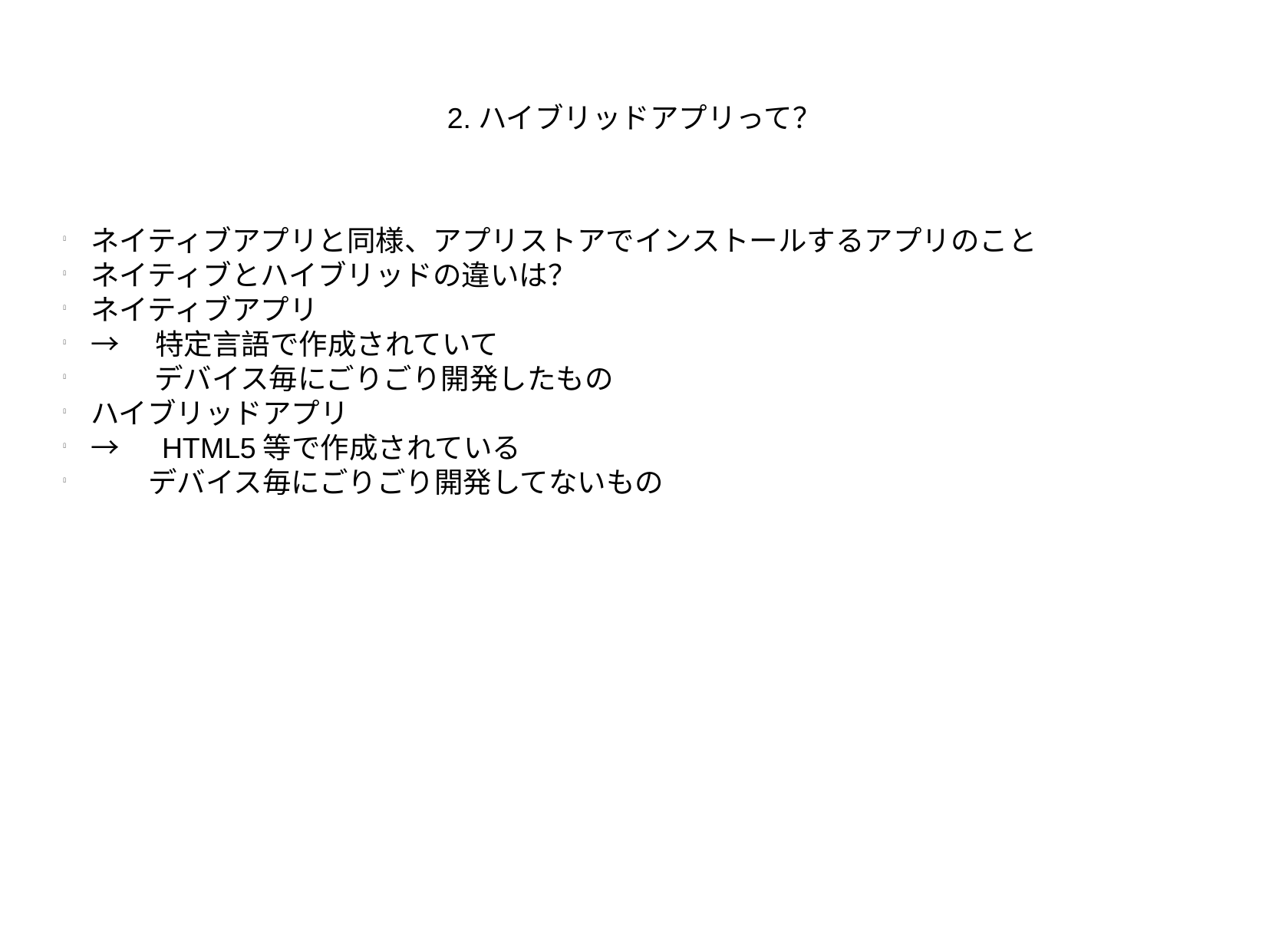

2.ハイブリッドアプリって？
ネイティブアプリと同様、アプリストアでインストールするアプリのこと
ネイティブとハイブリッドの違いは？
ネイティブアプリ
→　特定言語で作成されていて
　　 デバイス毎にごりごり開発したもの
ハイブリッドアプリ
→　HTML5等で作成されている
　　デバイス毎にごりごり開発してないもの